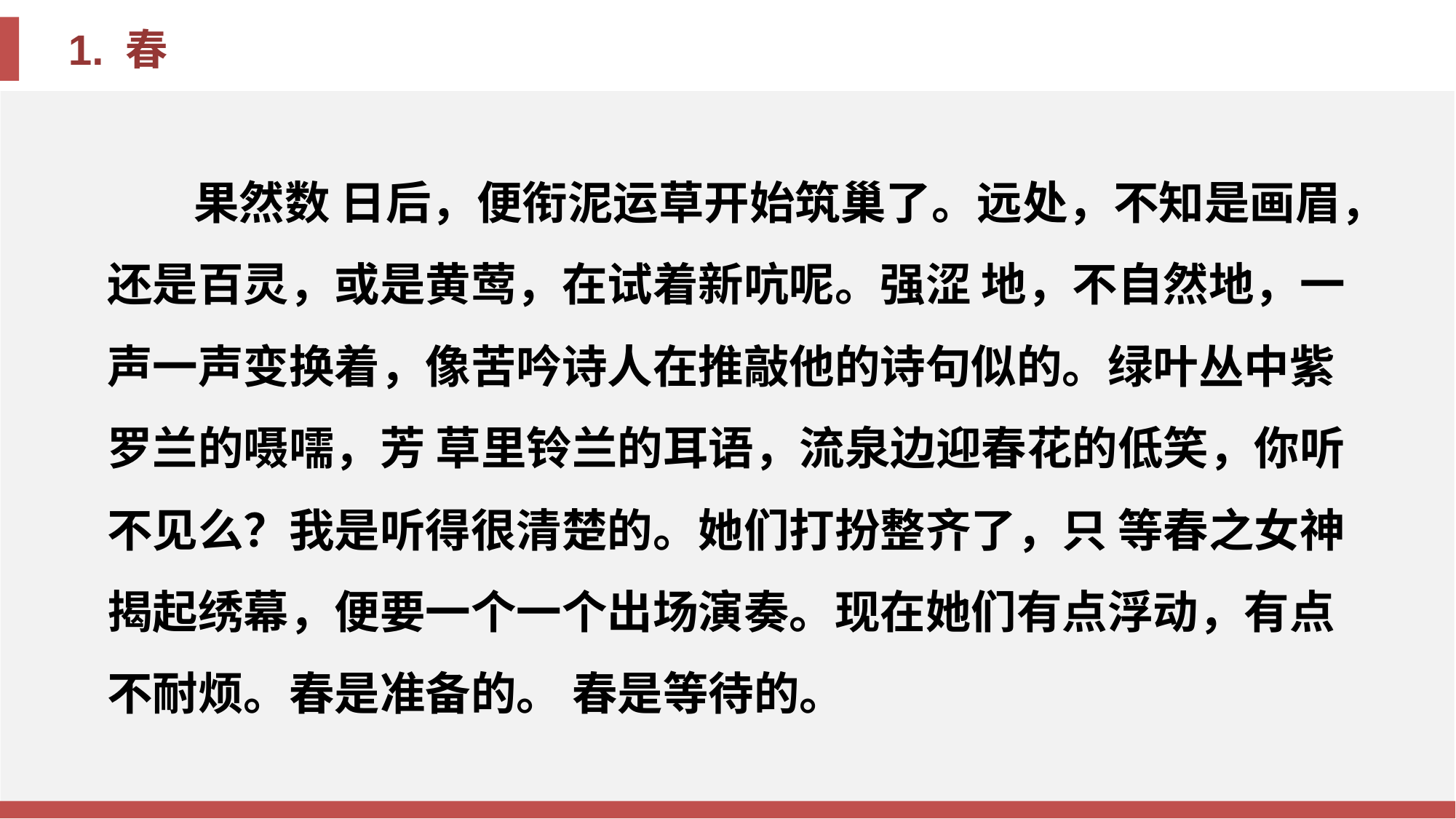

果然数 日后，便衔泥运草开始筑巢了。远处，不知是画眉，还是百灵，或是黄莺，在试着新吭呢。强涩 地，不自然地，一声一声变换着，像苦吟诗人在推敲他的诗句似的。绿叶丛中紫罗兰的嗫嚅，芳 草里铃兰的耳语，流泉边迎春花的低笑，你听不见么？我是听得很清楚的。她们打扮整齐了，只 等春之女神揭起绣幕，便要一个一个出场演奏。现在她们有点浮动，有点不耐烦。春是准备的。 春是等待的。